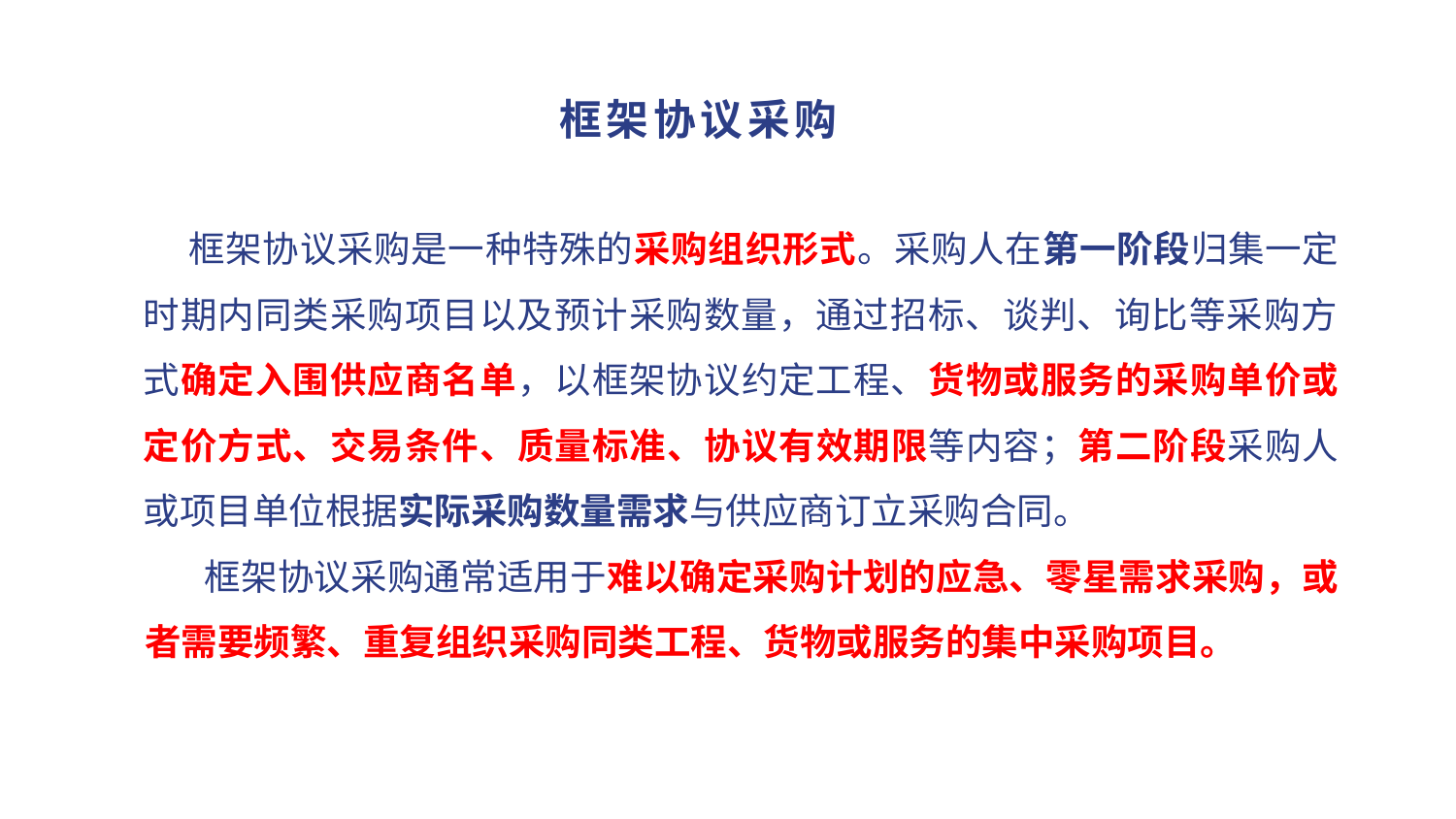

# 框架协议采购
    框架协议采购是一种特殊的采购组织形式。采购人在第一阶段归集一定时期内同类采购项目以及预计采购数量，通过招标、谈判、询比等采购方式确定入围供应商名单，以框架协议约定工程、货物或服务的采购单价或定价方式、交易条件、质量标准、协议有效期限等内容；第二阶段采购人或项目单位根据实际采购数量需求与供应商订立采购合同。
      框架协议采购通常适用于难以确定采购计划的应急、零星需求采购，或者需要频繁、重复组织采购同类工程、货物或服务的集中采购项目。